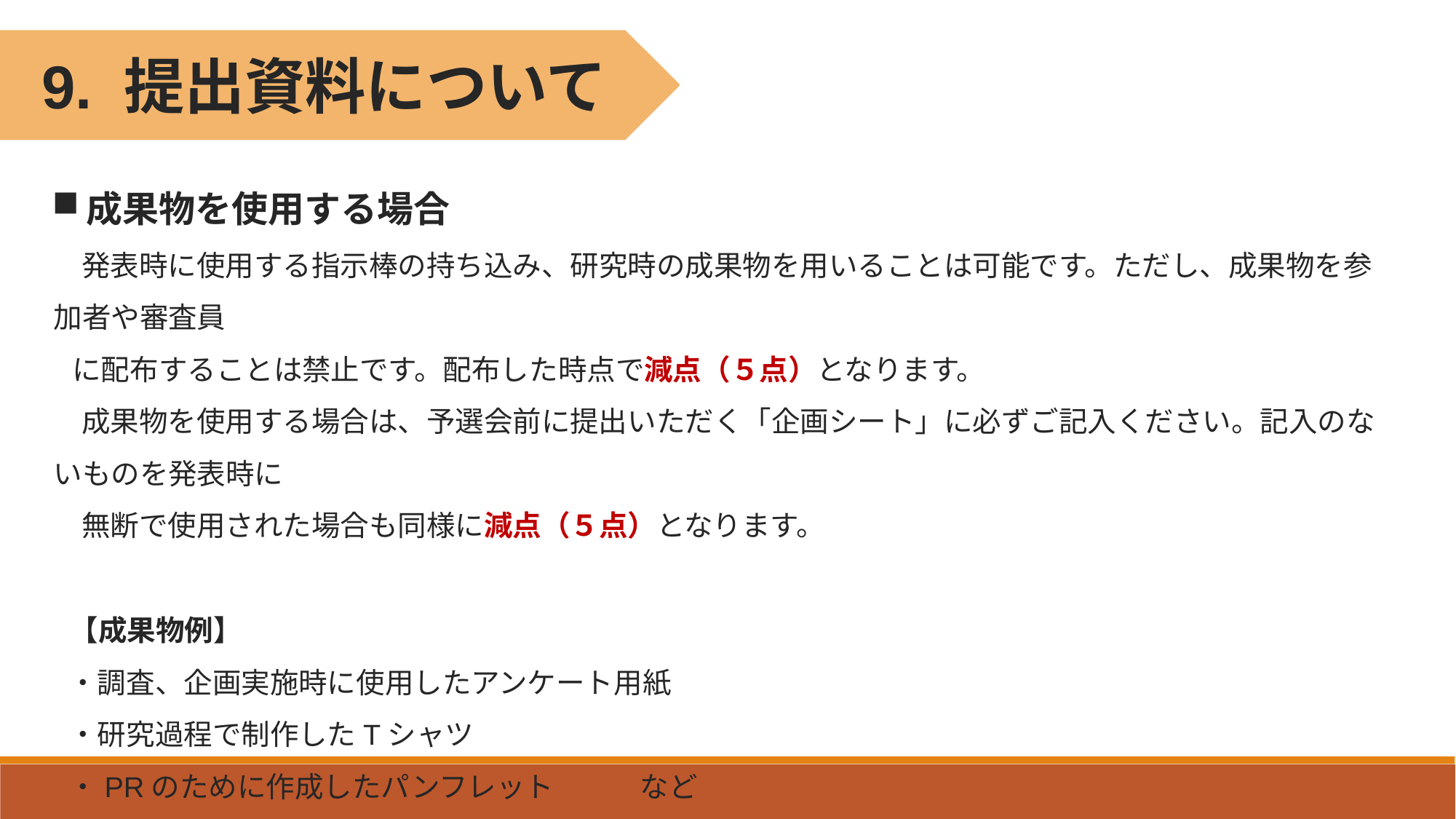

9. 提出資料について
成果物を使用する場合
　発表時に使用する指示棒の持ち込み、研究時の成果物を用いることは可能です。ただし、成果物を参加者や審査員
  に配布することは禁止です。配布した時点で減点（５点）となります。
　成果物を使用する場合は、予選会前に提出いただく「企画シート」に必ずご記入ください。記入のないものを発表時に
　無断で使用された場合も同様に減点（５点）となります。

【成果物例】
・調査、企画実施時に使用したアンケート用紙
・研究過程で制作したTシャツ
・PRのために作成したパンフレット　　　など
※成果物に関するご不明な点などございましたら、大会HPにございます専用フォームよりお問合せください。